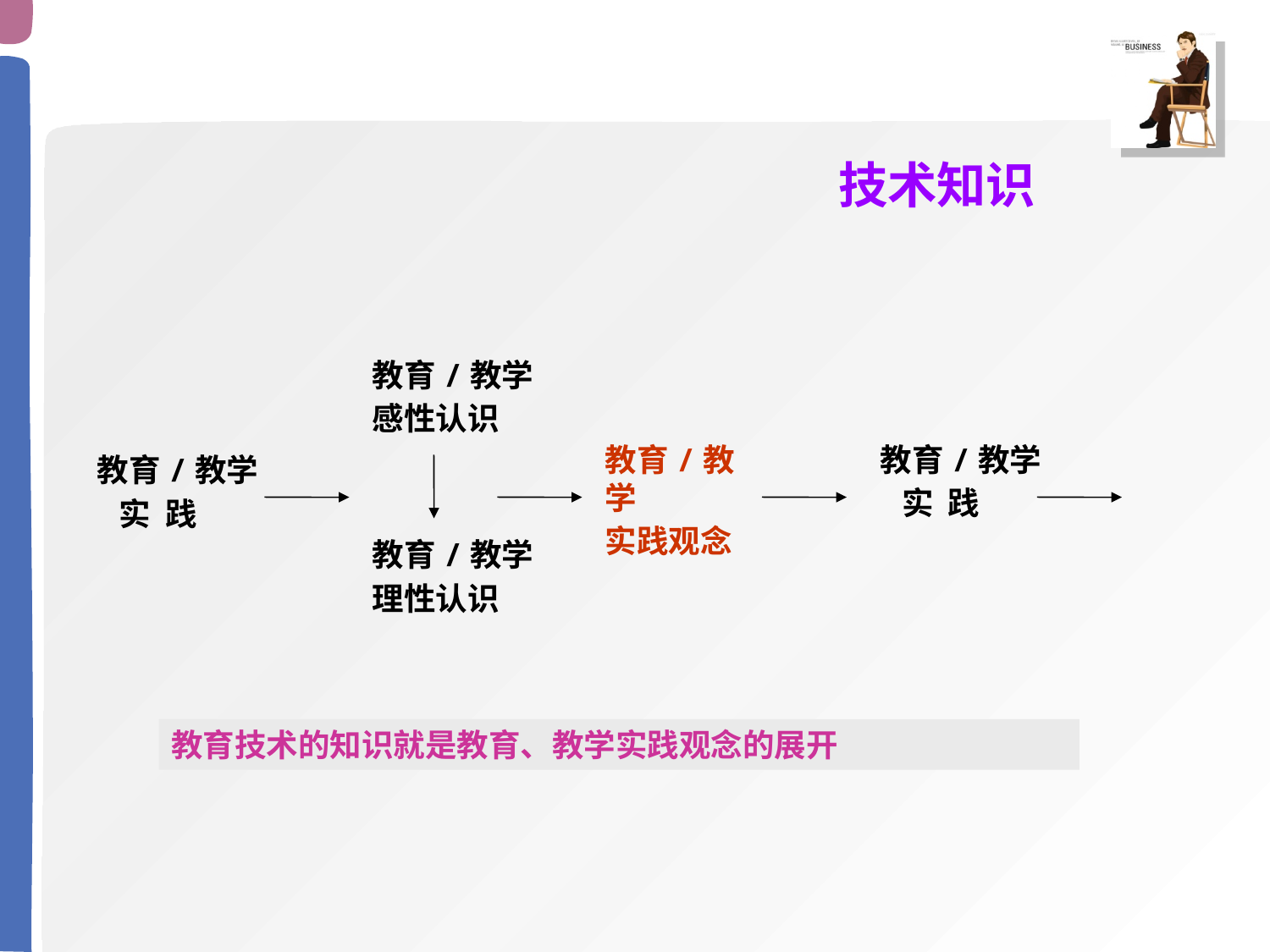

技术知识
教育/教学
感性认识
教育/教学
实践观念
教育/教学
  实  践
教育/教学
  实  践

教育/教学
理性认识
教育技术的知识就是教育、教学实践观念的展开